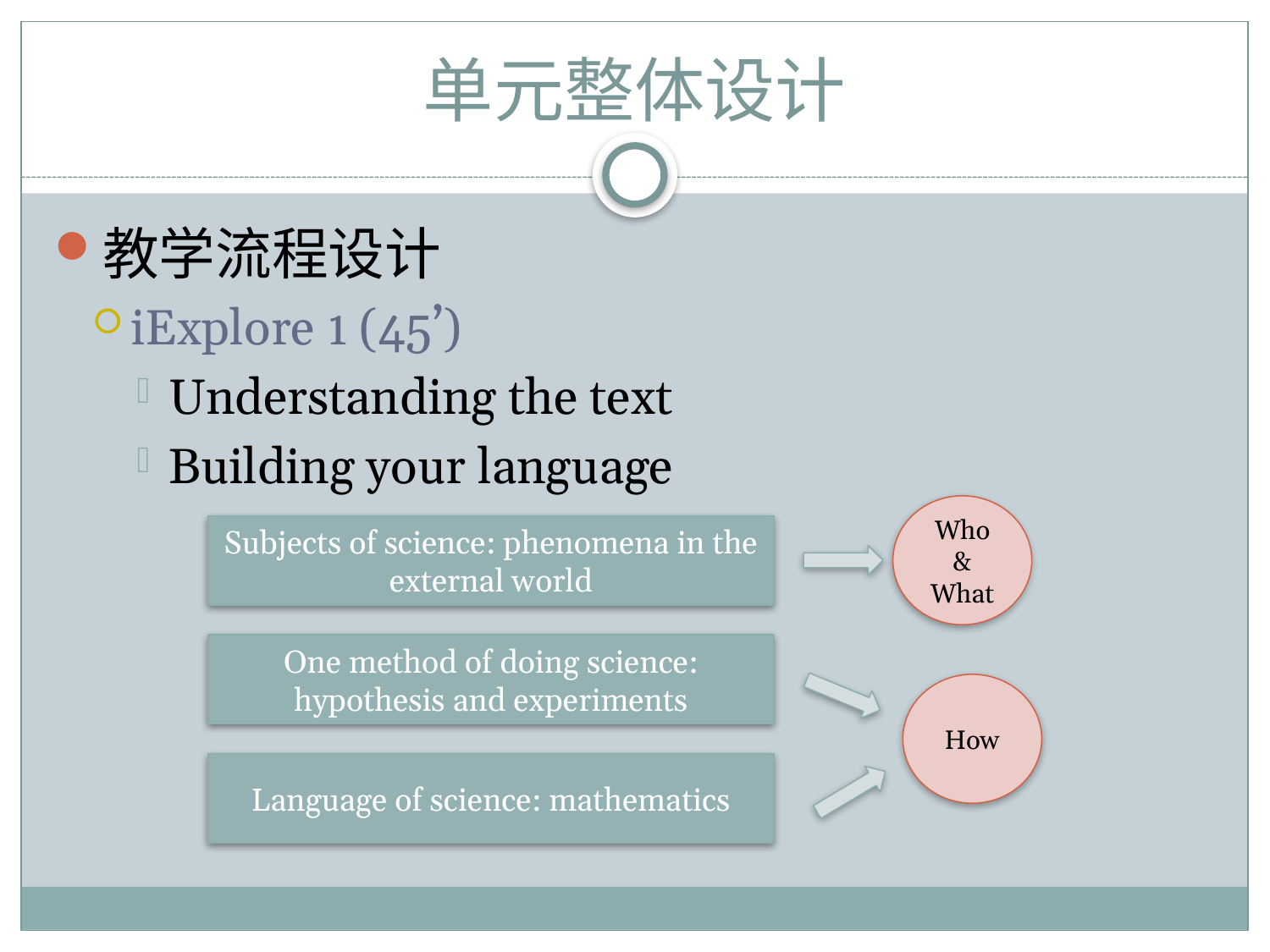

# 单元整体设计
教学流程设计
iExplore 1 (45’)
Understanding the text
Building your language
Who
&
What
Subjects of science: phenomena in the external world

One method of doing science: hypothesis and experiments
How

Language of science: mathematics